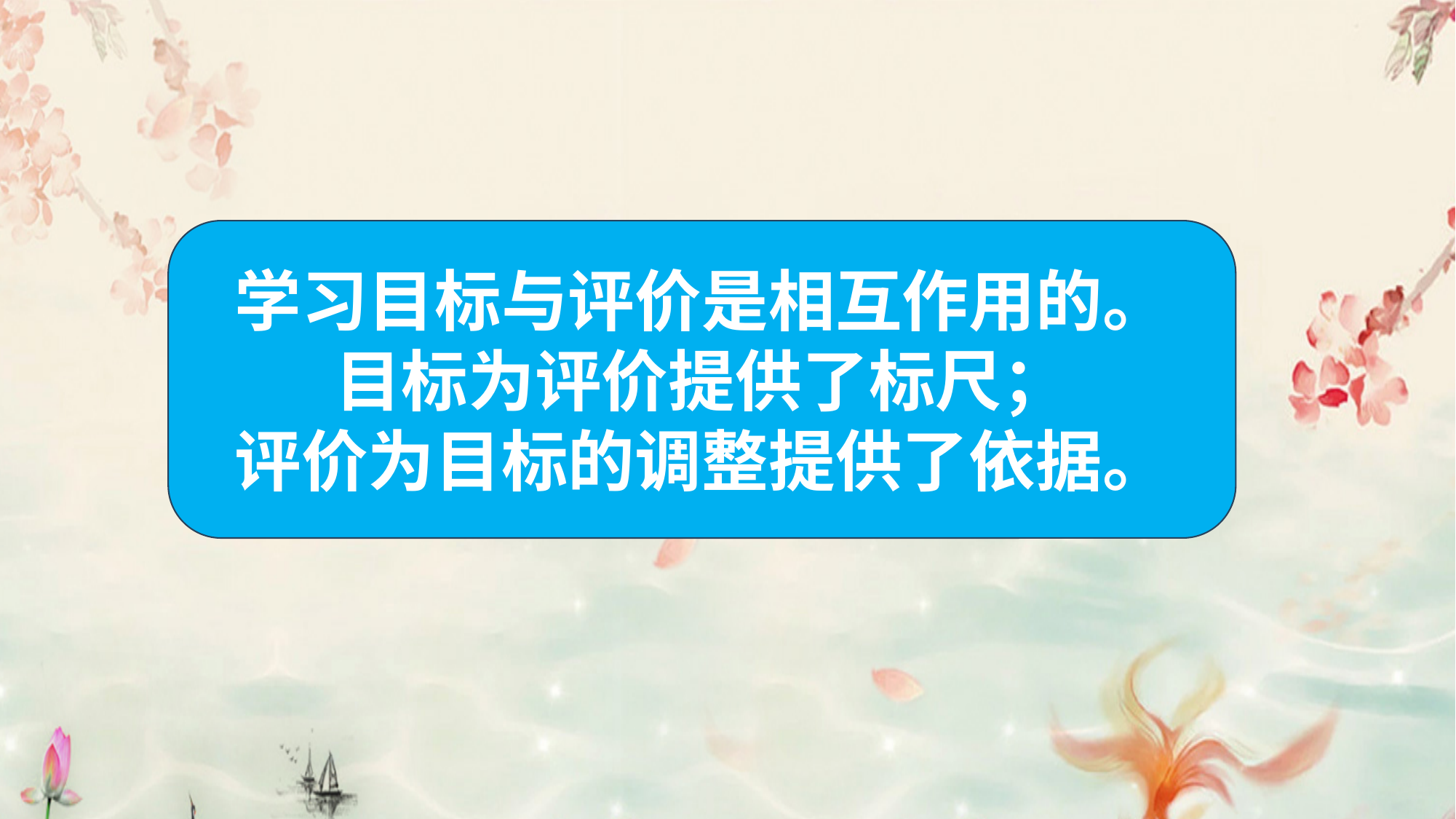

学习目标与评价是相互作用的。
目标为评价提供了标尺；
评价为目标的调整提供了依据。